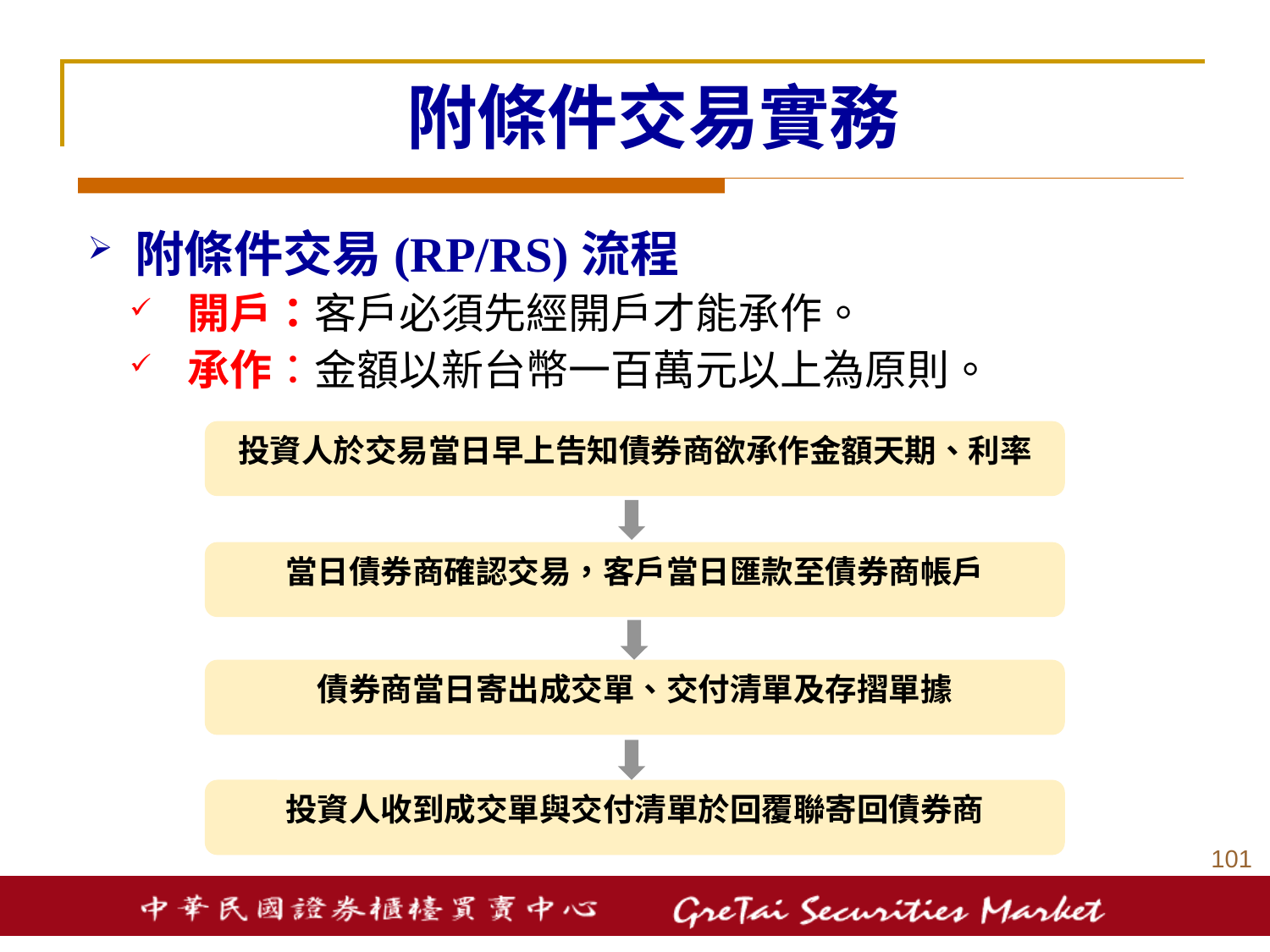

# 附條件交易實務

附條件交易(RP/RS)流程
開戶：客戶必須先經開戶才能承作。
承作：金額以新台幣一百萬元以上為原則。

投資人於交易當日早上告知債券商欲承作金額天期、利率

當日債券商確認交易，客戶當日匯款至債券商帳戶

債券商當日寄出成交單、交付清單及存摺單據

投資人收到成交單與交付清單於回覆聯寄回債券商
101